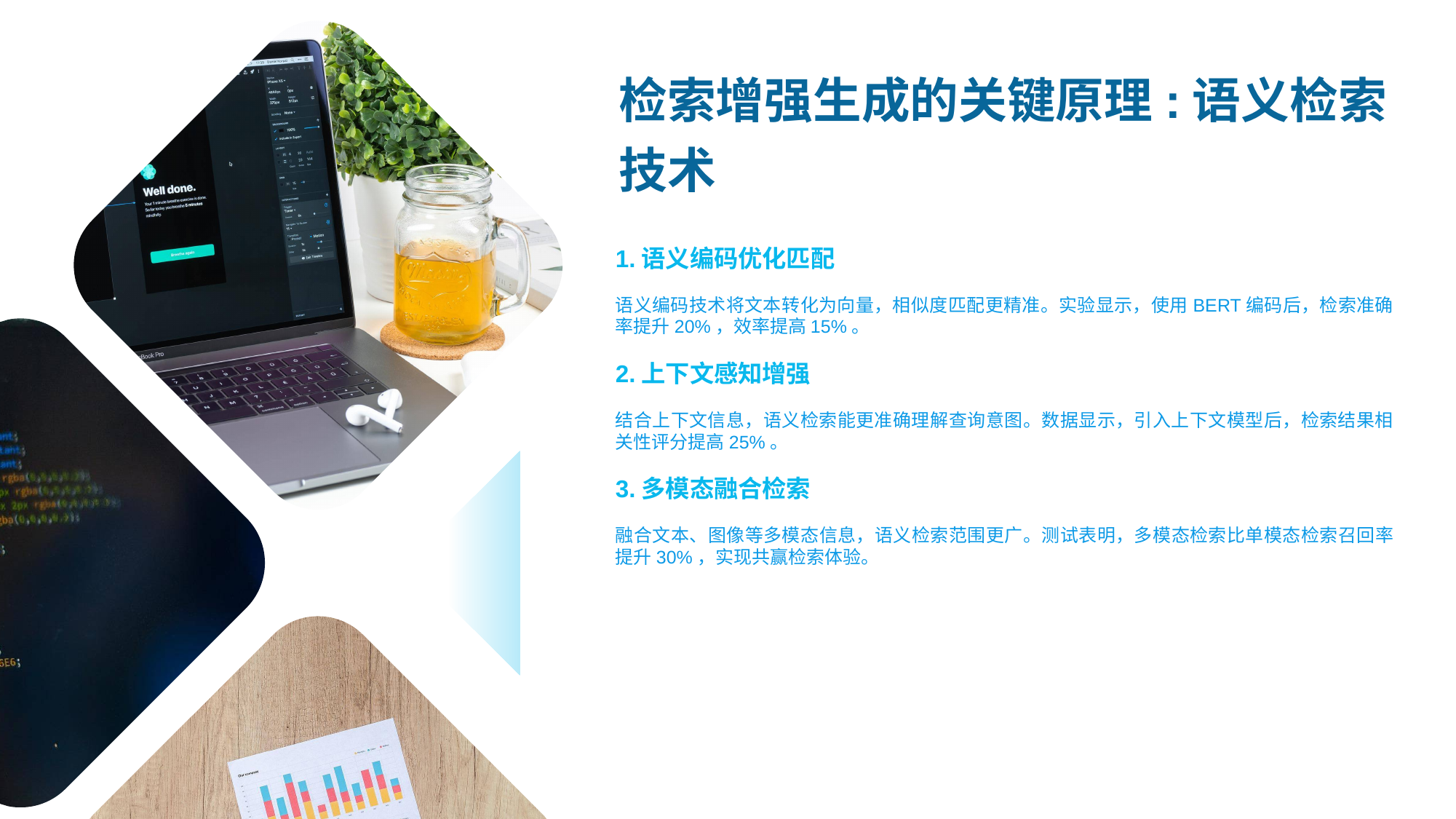

检索增强生成的关键原理:语义检索技术
1.语义编码优化匹配
语义编码技术将文本转化为向量，相似度匹配更精准。实验显示，使用BERT编码后，检索准确率提升20%，效率提高15%。
2.上下文感知增强
结合上下文信息，语义检索能更准确理解查询意图。数据显示，引入上下文模型后，检索结果相关性评分提高25%。
3.多模态融合检索
融合文本、图像等多模态信息，语义检索范围更广。测试表明，多模态检索比单模态检索召回率提升30%，实现共赢检索体验。